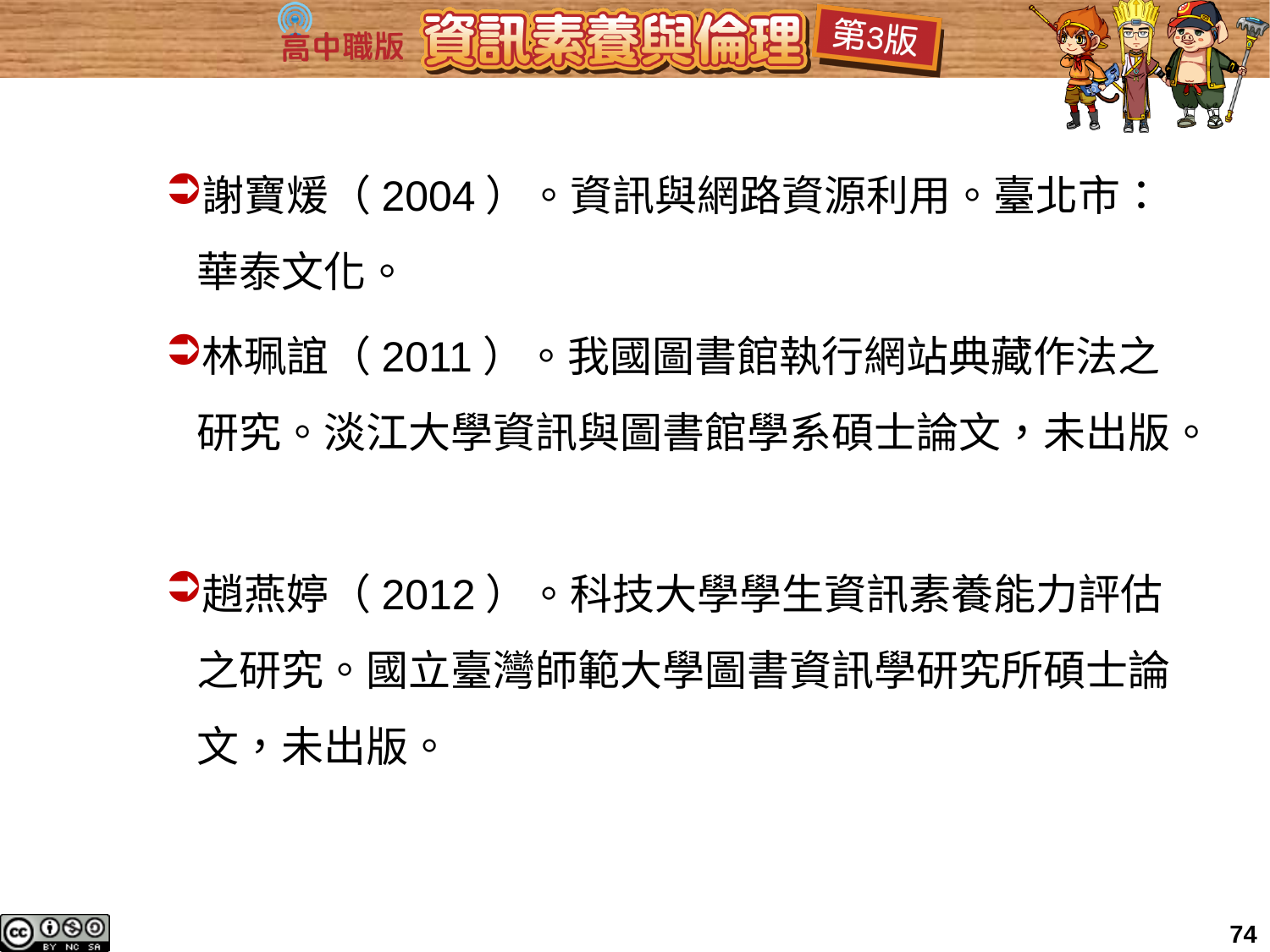

謝寶煖（2004）。資訊與網路資源利用。臺北市：華泰文化。
林珮誼（2011）。我國圖書館執行網站典藏作法之研究。淡江大學資訊與圖書館學系碩士論文，未出版。
趙燕婷（2012）。科技大學學生資訊素養能力評估之研究。國立臺灣師範大學圖書資訊學研究所碩士論文，未出版。
74